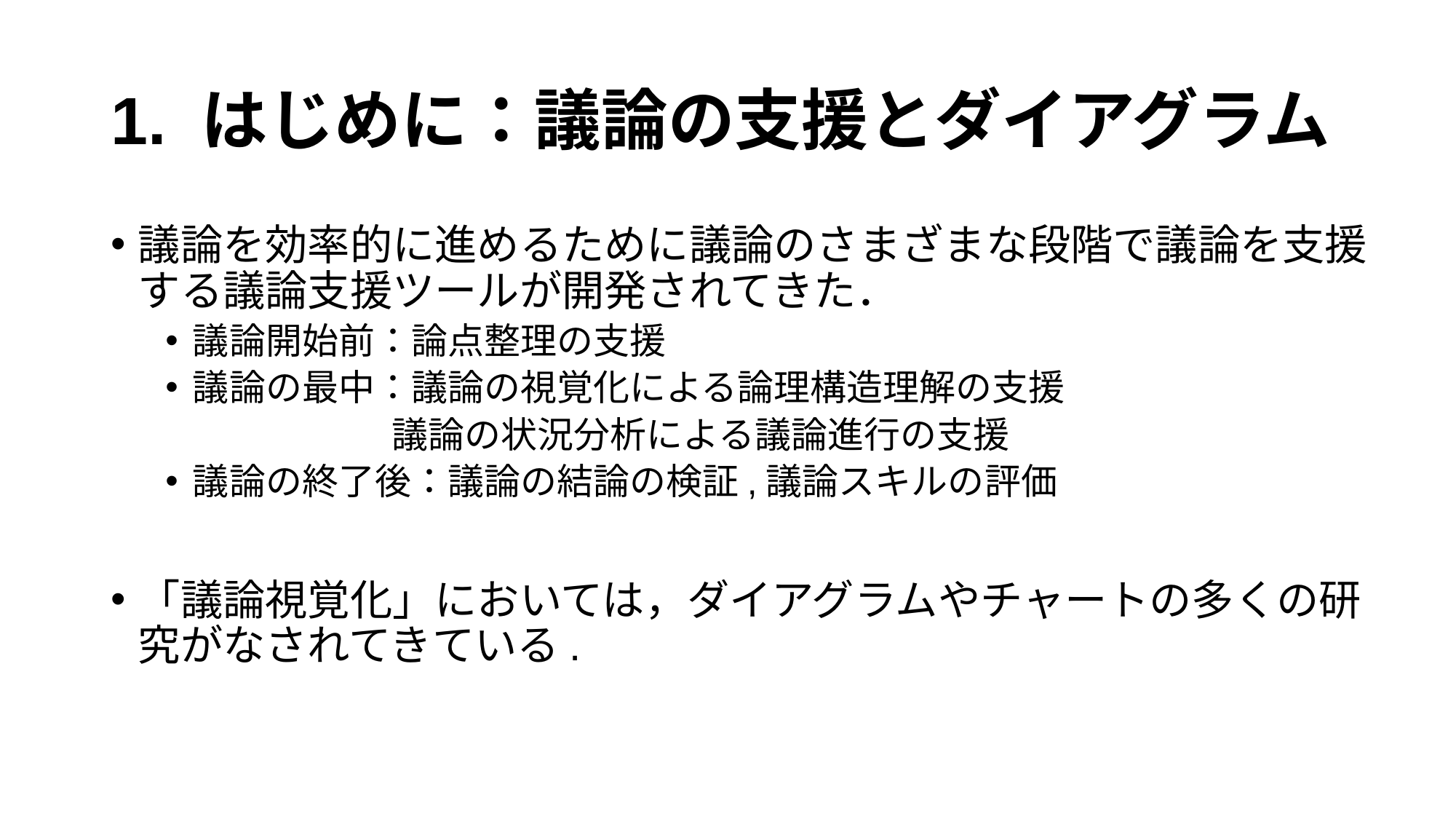

# 1. はじめに：議論の支援とダイアグラム
議論を効率的に進めるために議論のさまざまな段階で議論を支援する議論支援ツールが開発されてきた．
議論開始前：論点整理の支援
議論の最中：議論の視覚化による論理構造理解の支援
　　　　　　 議論の状況分析による議論進行の支援
議論の終了後：議論の結論の検証,議論スキルの評価

「議論視覚化」においては，ダイアグラムやチャートの多くの研究がなされてきている.